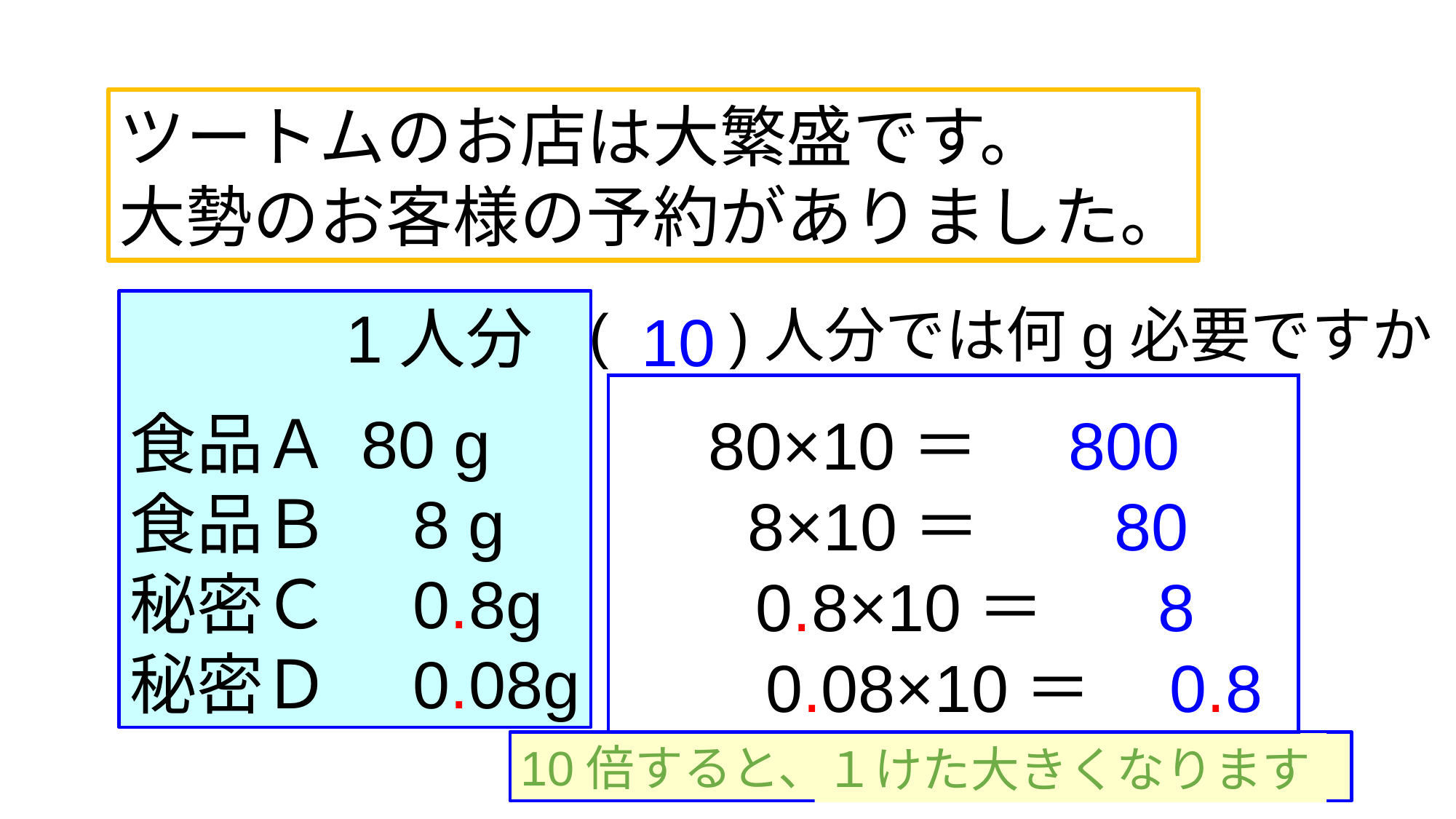

ツートムのお店は大繁盛です。
大勢のお客様の予約がありました。
　　　1人分

食品Ａ 80 g
食品Ｂ　8 g
秘密Ｃ　0.8g
秘密Ｄ　0.08g
( 　 )人分では何g必要ですか
10

 80×10＝
800
8×10＝
80
0.8×10＝
8
0.08×10＝
0.8
10倍すると、
１けた大きくなります